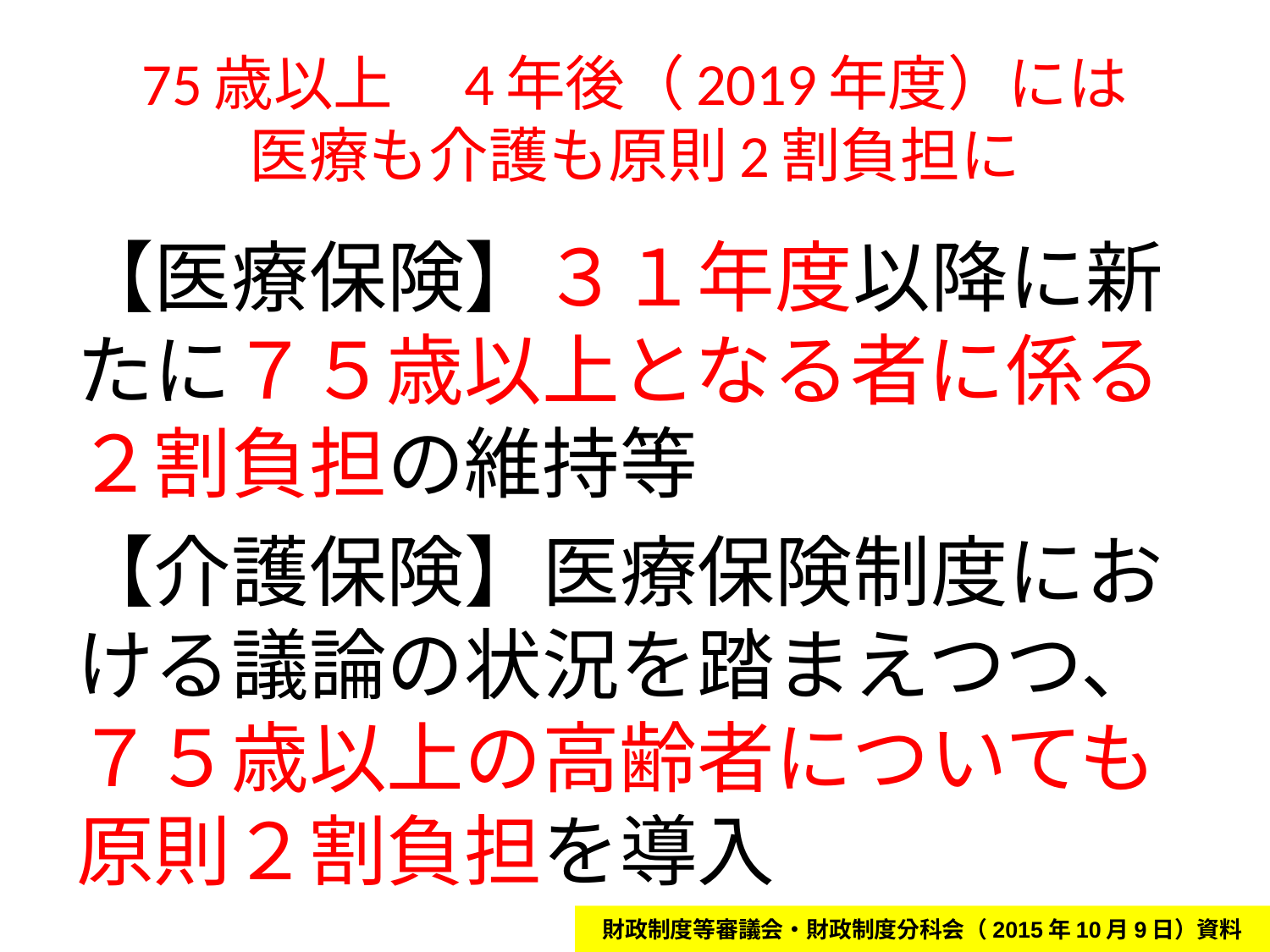

# 75歳以上　4年後（2019年度）には 医療も介護も原則2割負担に
【医療保険】３１年度以降に新たに７５歳以上となる者に係る２割負担の維持等
【介護保険】医療保険制度における議論の状況を踏まえつつ、７５歳以上の高齢者についても原則２割負担を導入
財政制度等審議会・財政制度分科会（2015年10月9日）資料